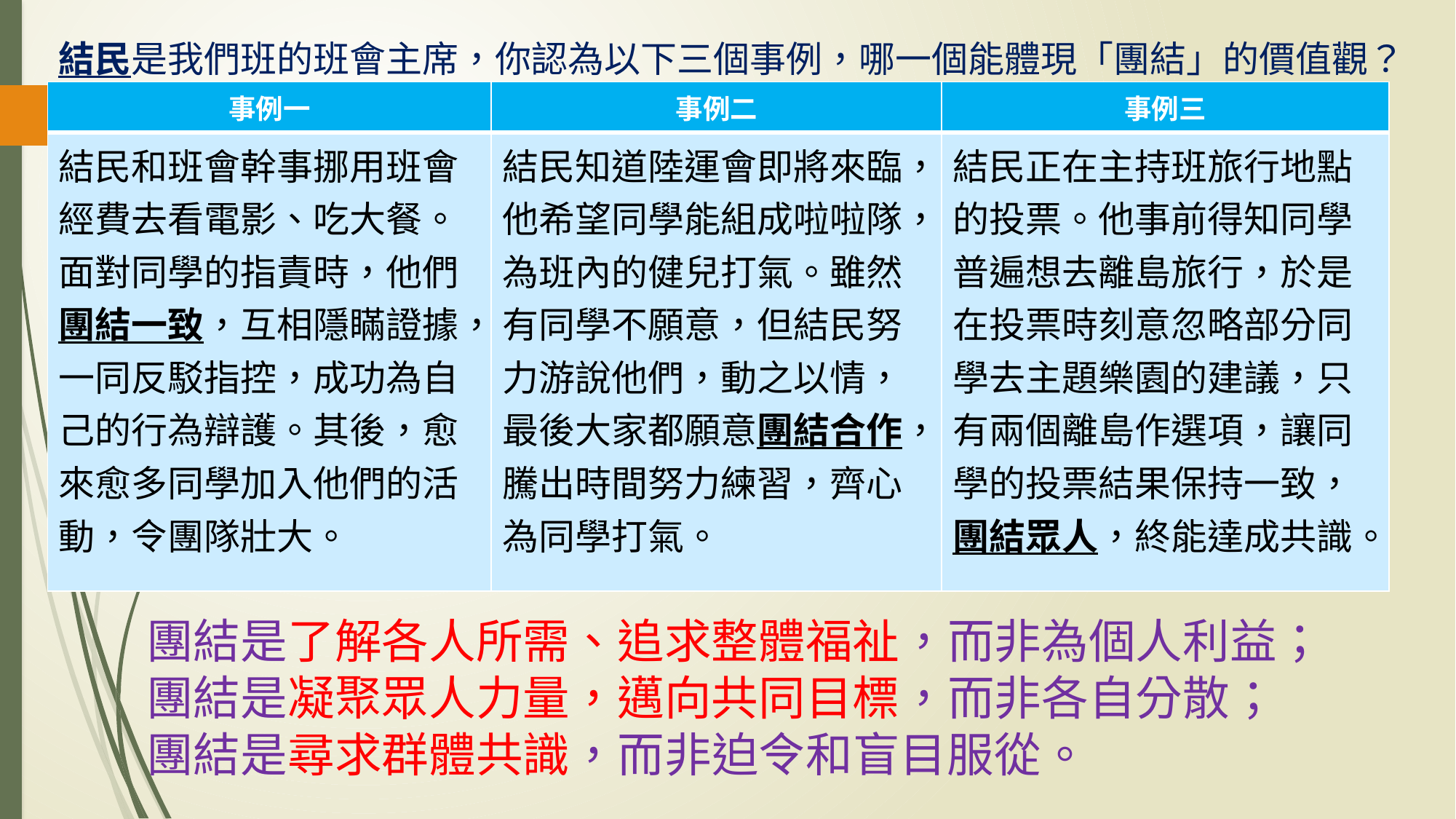

結民是我們班的班會主席，你認為以下三個事例，哪一個能體現「團結」的價值觀？
| 事例一 | 事例二 | 事例三 |
| --- | --- | --- |
| 結民和班會幹事挪用班會經費去看電影、吃大餐。面對同學的指責時，他們團結一致，互相隱瞞證據，一同反駁指控，成功為自己的行為辯護。其後，愈來愈多同學加入他們的活動，令團隊壯大。 | 結民知道陸運會即將來臨，他希望同學能組成啦啦隊，為班內的健兒打氣。雖然有同學不願意，但結民努力游說他們，動之以情，最後大家都願意團結合作，騰出時間努力練習，齊心為同學打氣。 | 結民正在主持班旅行地點的投票。他事前得知同學普遍想去離島旅行，於是在投票時刻意忽略部分同學去主題樂園的建議，只有兩個離島作選項，讓同學的投票結果保持一致，團結眾人，終能達成共識。 |
# 到底甚麼才是團結？我們的討論結果是 …..
團結是了解各人所需、追求整體福祉，而非為個人利益；
團結是凝聚眾人力量，邁向共同目標，而非各自分散；
團結是尋求群體共識，而非迫令和盲目服從。